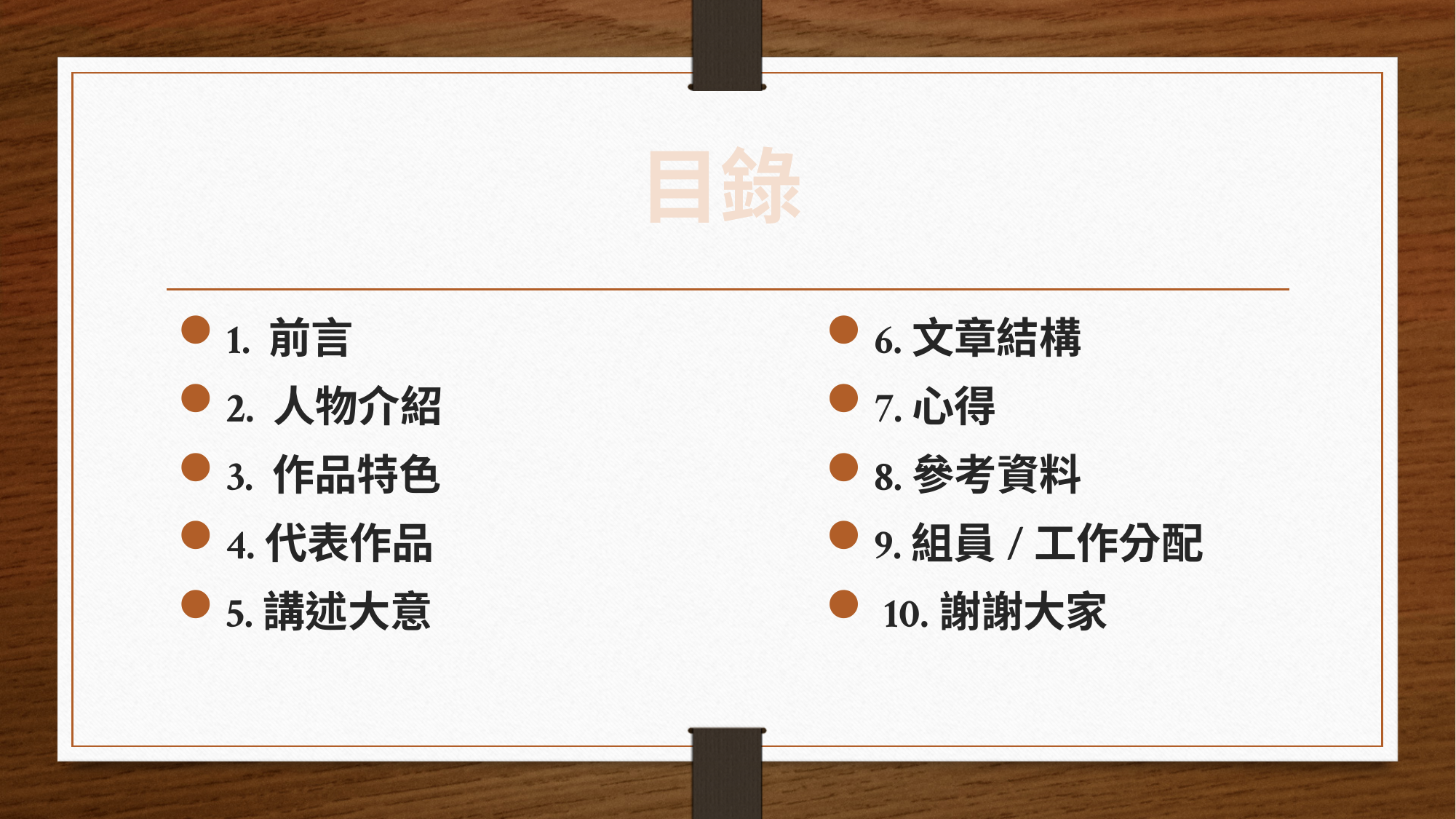

目錄
1. 前言
2. 人物介紹
3. 作品特色
4.代表作品
5.講述大意

6.文章結構
7.心得
8.參考資料
9.組員/工作分配
 10.謝謝大家